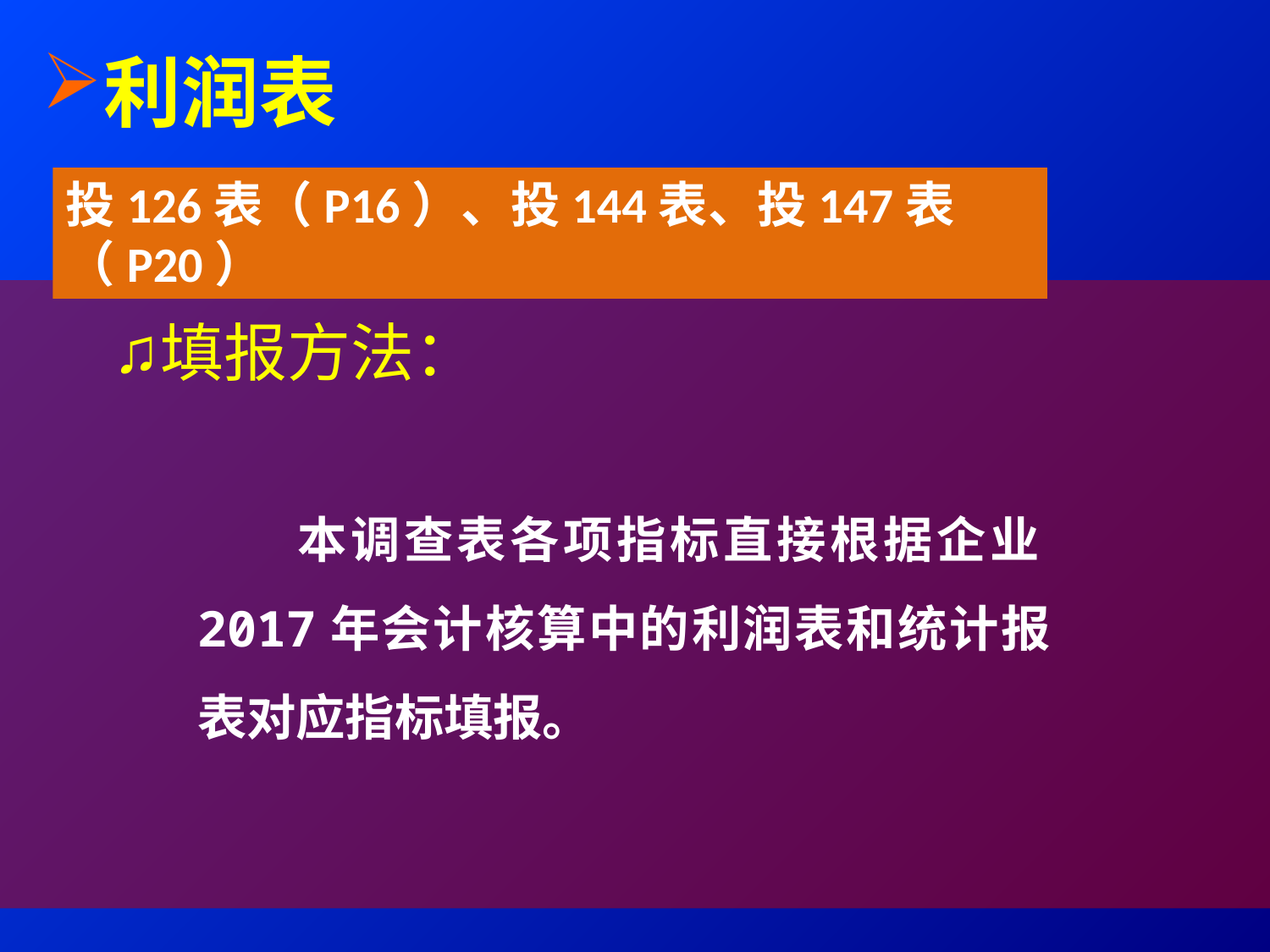

利润表
投126表（P16）、投144表、投147表（P20）

填报方法：
本调查表各项指标直接根据企业2017年会计核算中的利润表和统计报表对应指标填报。